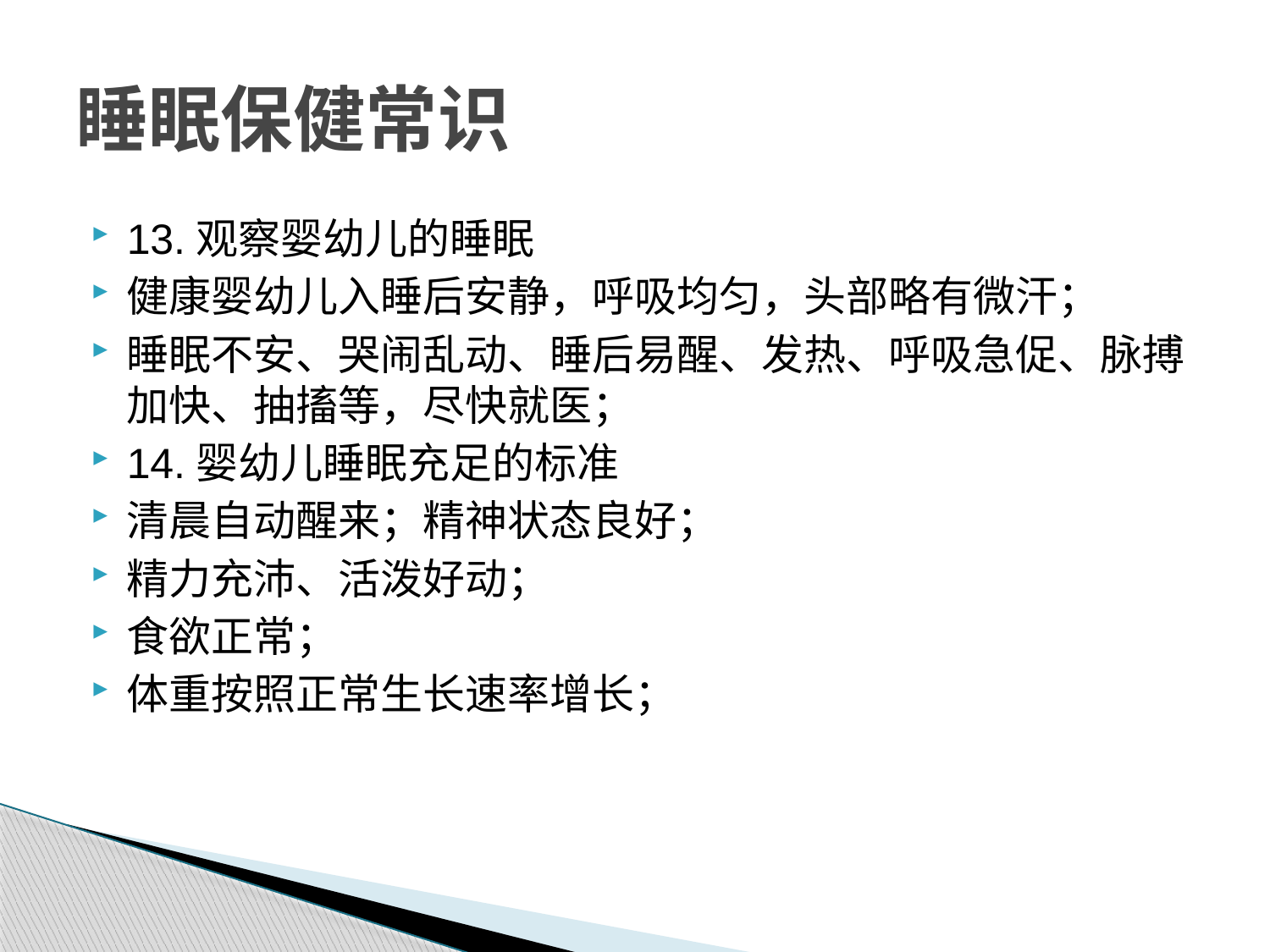

# 睡眠保健常识
13.观察婴幼儿的睡眠
健康婴幼儿入睡后安静，呼吸均匀，头部略有微汗；
睡眠不安、哭闹乱动、睡后易醒、发热、呼吸急促、脉搏加快、抽搐等，尽快就医；
14.婴幼儿睡眠充足的标准
清晨自动醒来；精神状态良好；
精力充沛、活泼好动；
食欲正常；
体重按照正常生长速率增长；